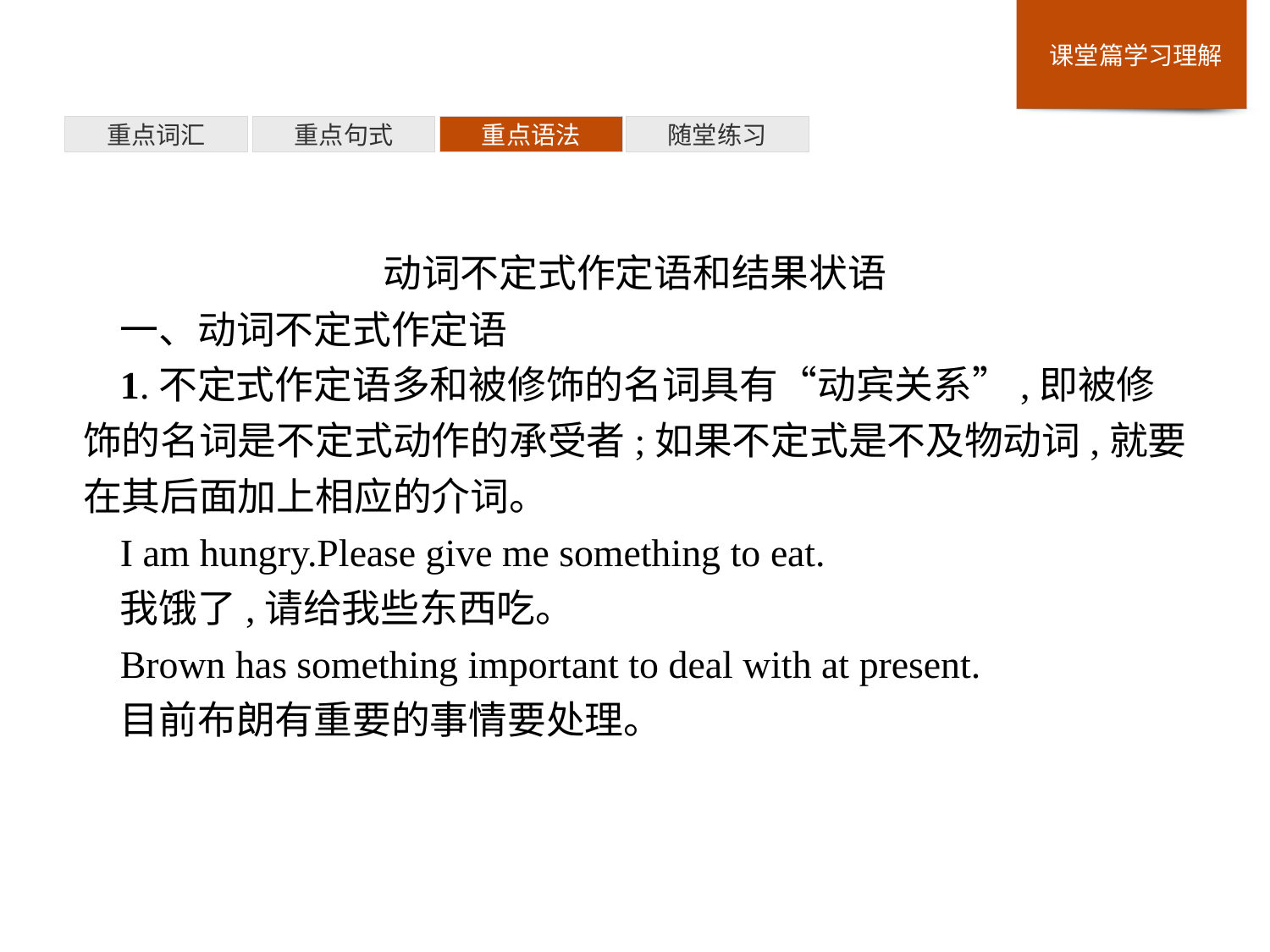

重点词汇
重点句式
重点语法
随堂练习
动词不定式作定语和结果状语
一、动词不定式作定语
1.不定式作定语多和被修饰的名词具有“动宾关系”,即被修饰的名词是不定式动作的承受者;如果不定式是不及物动词,就要在其后面加上相应的介词。
I am hungry.Please give me something to eat.
我饿了,请给我些东西吃。
Brown has something important to deal with at present.
目前布朗有重要的事情要处理。